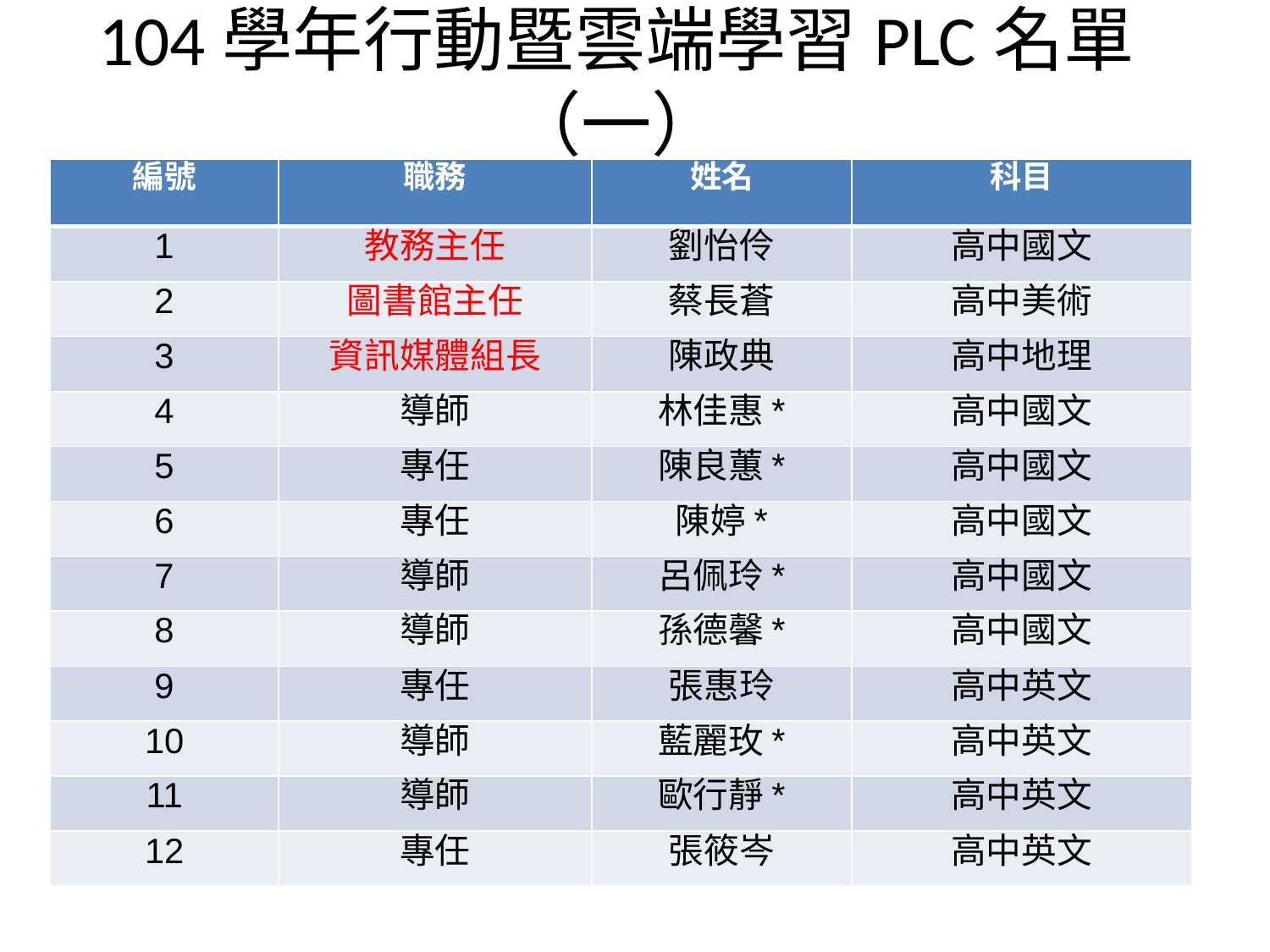

# 104學年行動暨雲端學習PLC名單（一）
| 編號 | 職務 | 姓名 | 科目 |
| --- | --- | --- | --- |
| 1 | 教務主任 | 劉怡伶 | 高中國文 |
| 2 | 圖書館主任 | 蔡長蒼 | 高中美術 |
| 3 | 資訊媒體組長 | 陳政典 | 高中地理 |
| 4 | 導師 | 林佳惠\* | 高中國文 |
| 5 | 專任 | 陳良蕙\* | 高中國文 |
| 6 | 專任 | 陳婷\* | 高中國文 |
| 7 | 導師 | 呂佩玲\* | 高中國文 |
| 8 | 導師 | 孫德馨\* | 高中國文 |
| 9 | 專任 | 張惠玲 | 高中英文 |
| 10 | 導師 | 藍麗玫\* | 高中英文 |
| 11 | 導師 | 歐行靜\* | 高中英文 |
| 12 | 專任 | 張筱岑 | 高中英文 |